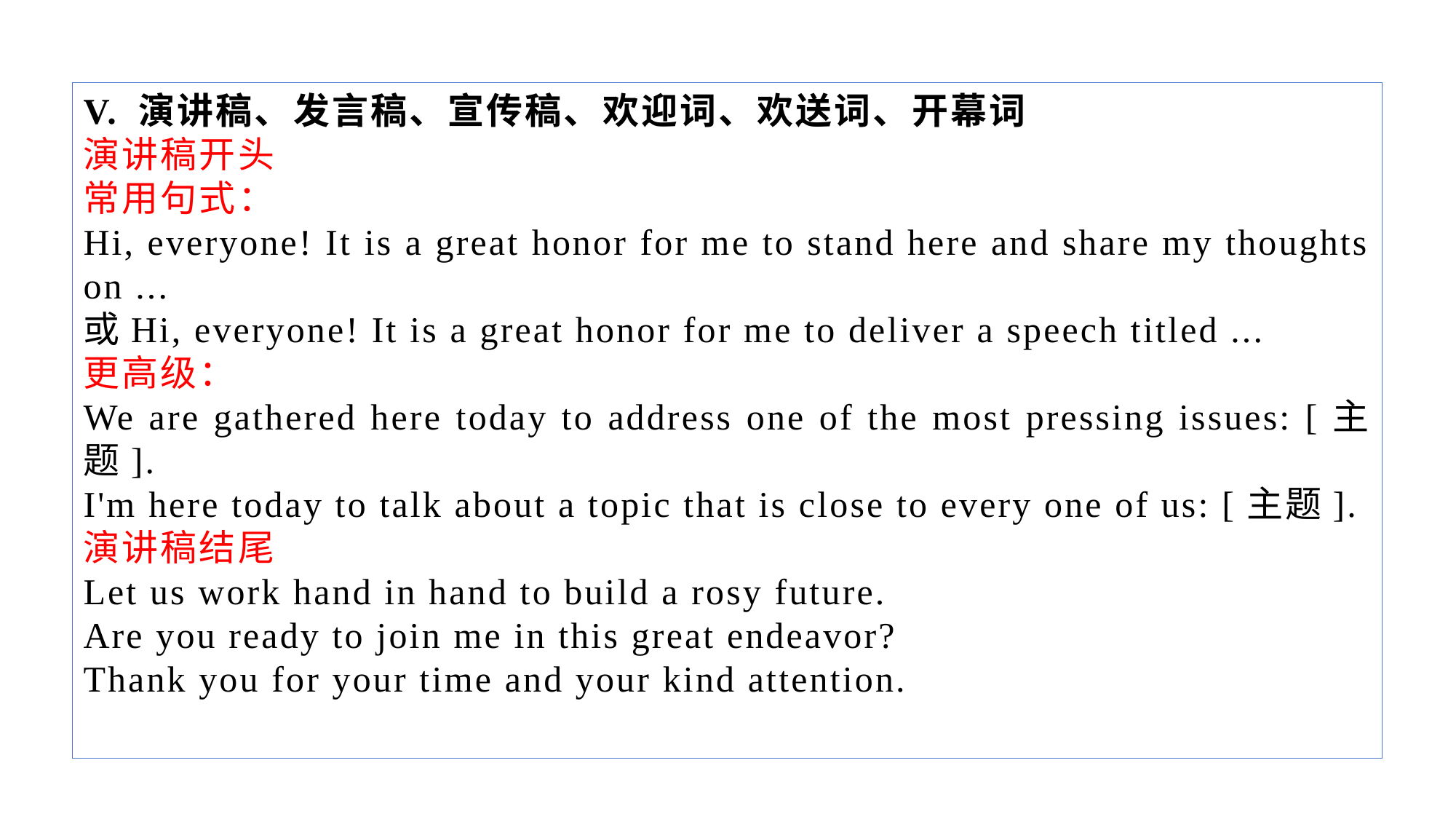

V. 演讲稿、发言稿、宣传稿、欢迎词、欢送词、开幕词
演讲稿开头
常用句式：
Hi, everyone! It is a great honor for me to stand here and share my thoughts on ...
或Hi, everyone! It is a great honor for me to deliver a speech titled ...
更高级：
We are gathered here today to address one of the most pressing issues: [主题].
I'm here today to talk about a topic that is close to every one of us: [主题].
演讲稿结尾
Let us work hand in hand to build a rosy future.
Are you ready to join me in this great endeavor?
Thank you for your time and your kind attention.